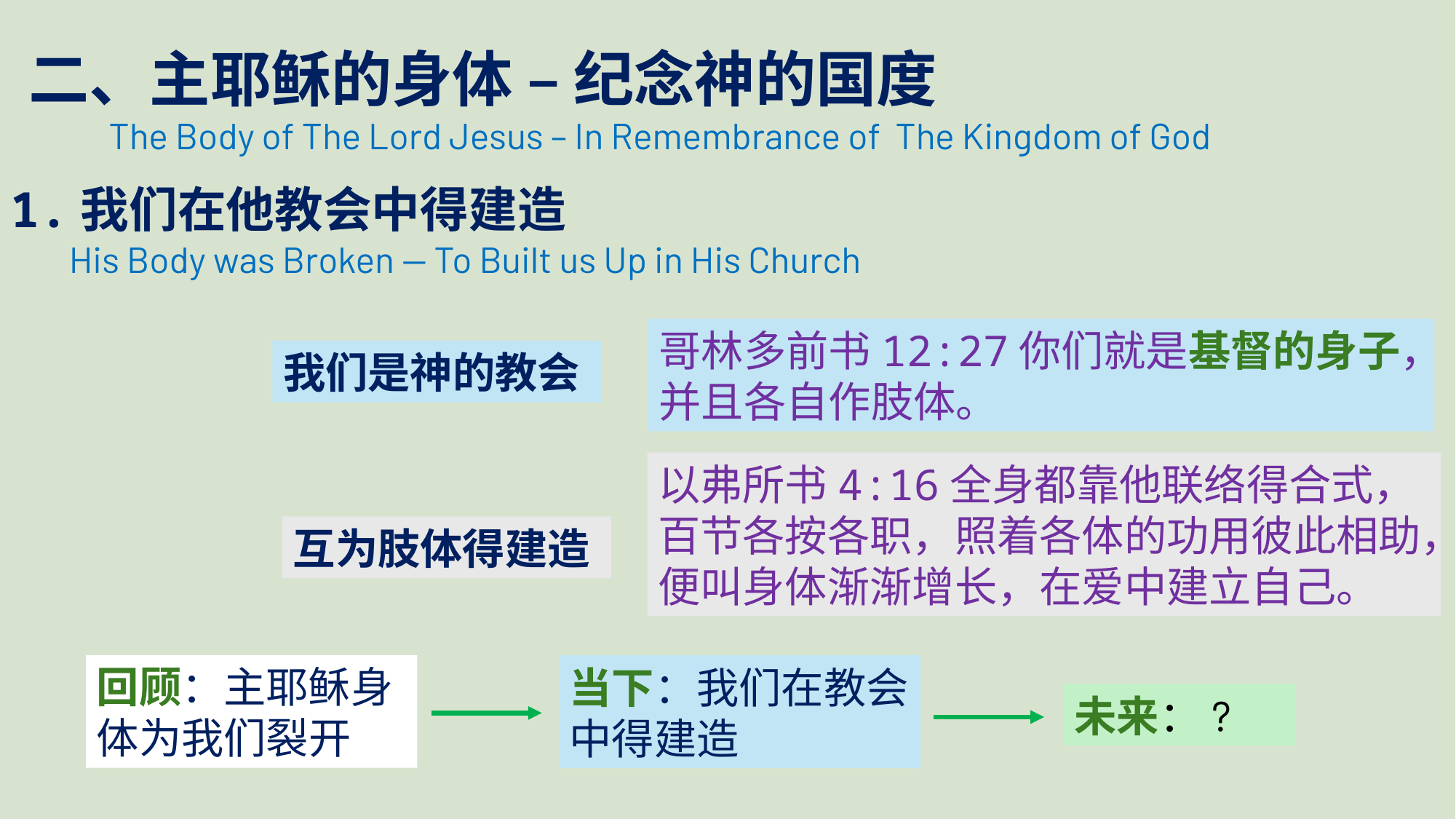

二、主耶稣的身体 – 纪念神的国度
           The Body of The Lord Jesus – In Remembrance of  The Kingdom of God
1.我们在他教会中得建造
        His Body was Broken — To Built us Up in His Church
哥林多前书12:27你们就是基督的身子，并且各自作肢体。
我们是神的教会
以弗所书4:16全身都靠他联络得合式，百节各按各职，照着各体的功用彼此相助，便叫身体渐渐增长，在爱中建立自己。
互为肢体得建造
回顾：主耶稣身体为我们裂开
当下：我们在教会中得建造
未来：?